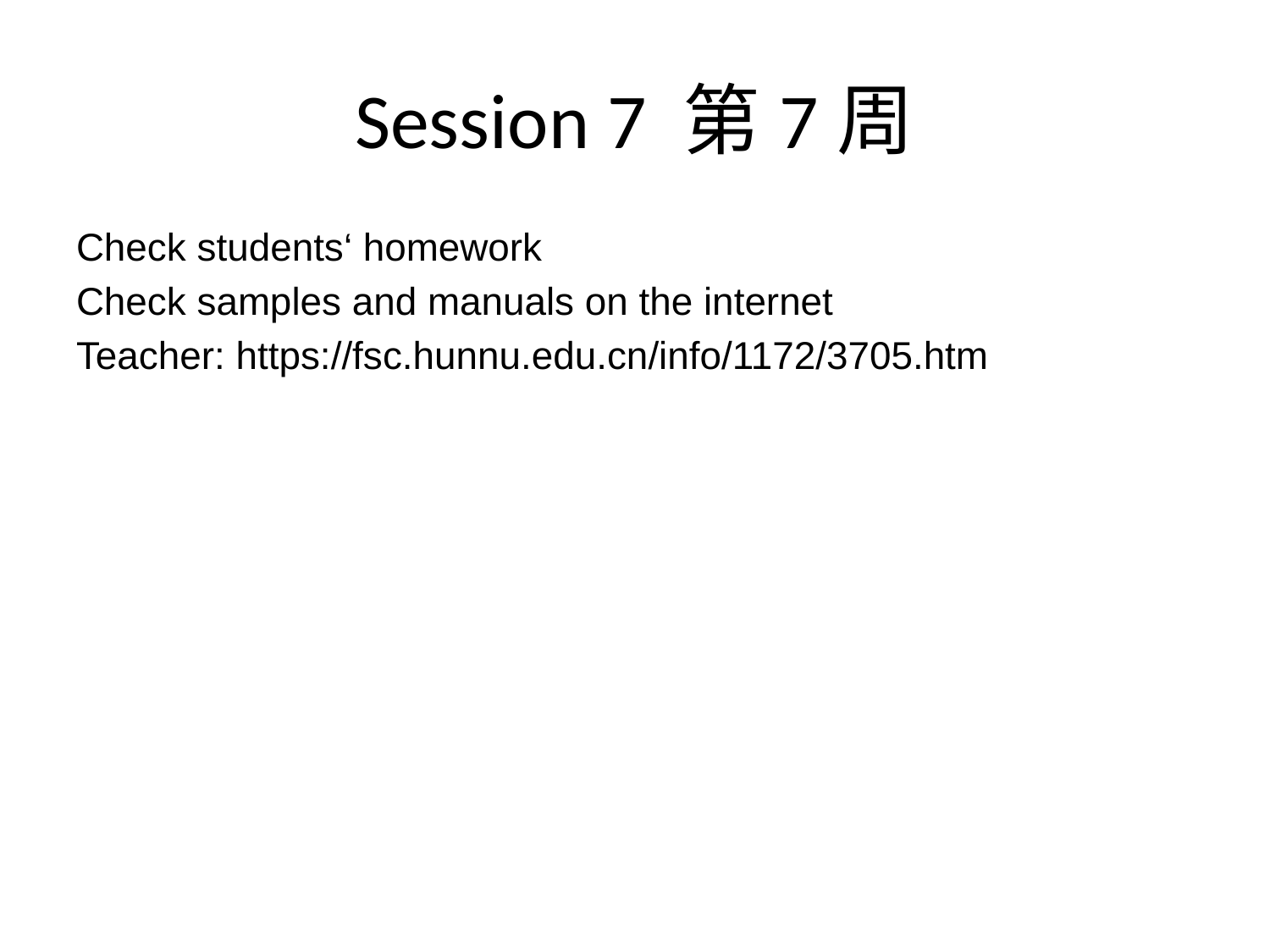

# Session 7 第7周
Check students‘ homework
Check samples and manuals on the internet
Teacher: https://fsc.hunnu.edu.cn/info/1172/3705.htm